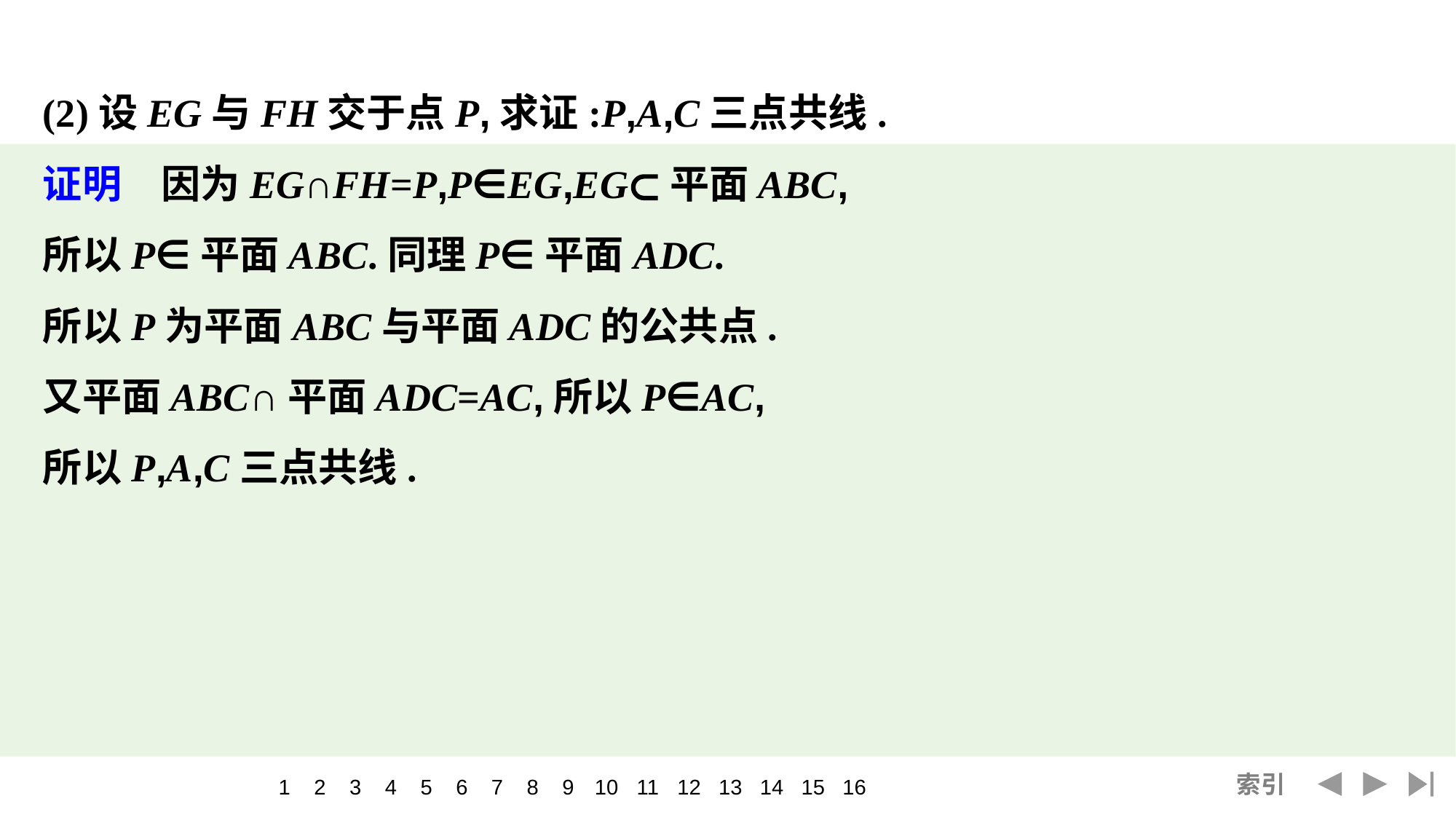

(2)设EG与FH交于点P,求证:P,A,C三点共线.
证明　因为EG∩FH=P,P∈EG,EG⊂平面ABC,
所以P∈平面ABC.同理P∈平面ADC.
所以P为平面ABC与平面ADC的公共点.
又平面ABC∩平面ADC=AC,所以P∈AC,
所以P,A,C三点共线.